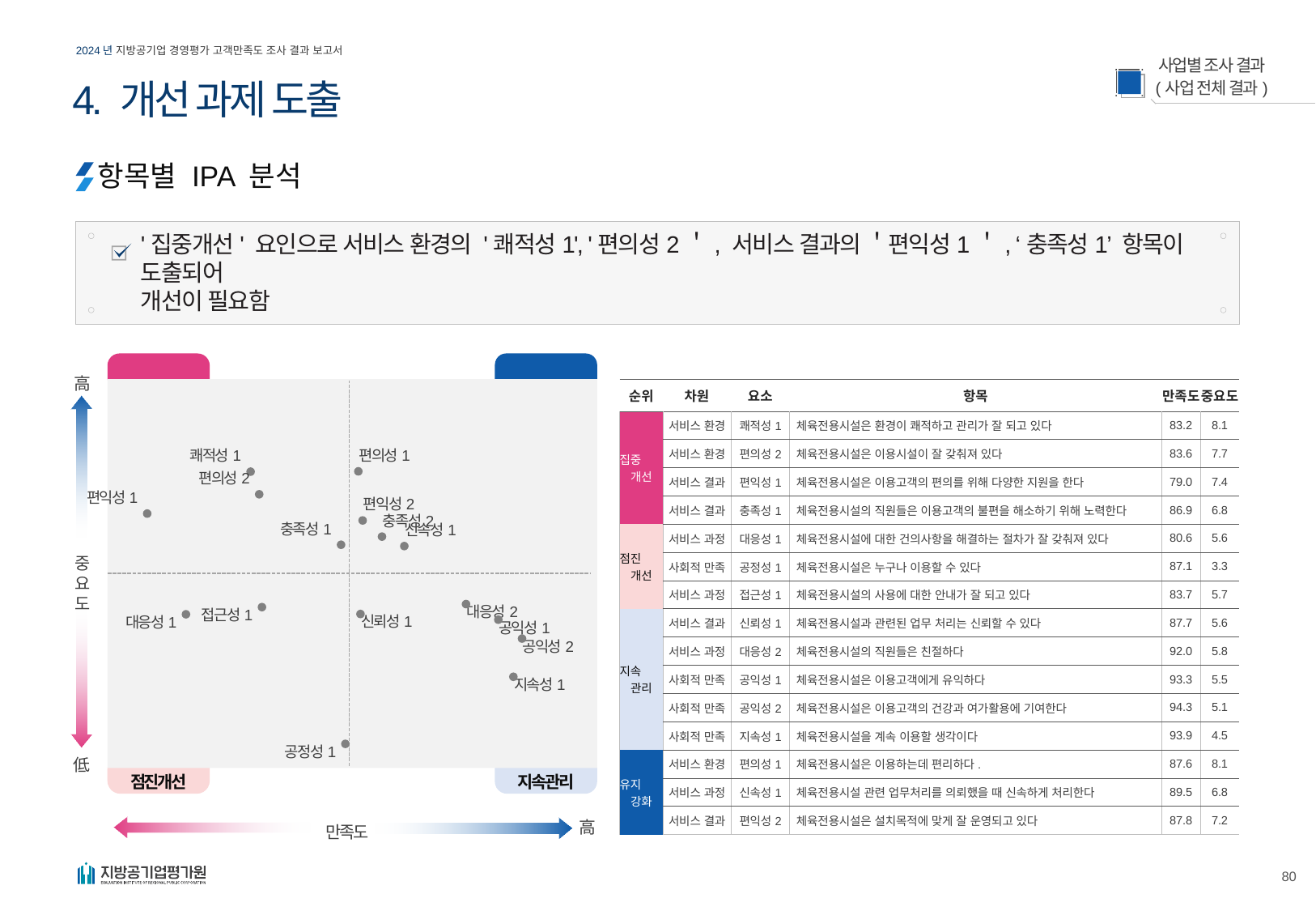

4. 개선 과제 도출
항목별 IPA 분석

'집중개선' 요인으로 서비스 환경의 '쾌적성1', '편의성2＇, 서비스 결과의 ＇편익성1＇, ‘충족성1’ 항목이 도출되어
개선이 필요함

집중개선
유지강화
高

### Chart

| Category |  |
|---|---|

중
요
도

低
점진개선
지속관리
高
만족도

| 순위 | 차원 | 요소 | 항목 | 만족도 | 중요도 |
| --- | --- | --- | --- | --- | --- |
| 집중 개선 | 서비스 환경 | 쾌적성1 | 체육전용시설은 환경이 쾌적하고 관리가 잘 되고 있다 | 83.2 | 8.1 |
|  | 서비스 환경 | 편의성2 | 체육전용시설은 이용시설이 잘 갖춰져 있다 | 83.6 | 7.7 |
|  | 서비스 결과 | 편익성1 | 체육전용시설은 이용고객의 편의를 위해 다양한 지원을 한다 | 79.0 | 7.4 |
|  | 서비스 결과 | 충족성1 | 체육전용시설의 직원들은 이용고객의 불편을 해소하기 위해 노력한다 | 86.9 | 6.8 |
| 점진 개선 | 서비스 과정 | 대응성1 | 체육전용시설에 대한 건의사항을 해결하는 절차가 잘 갖춰져 있다 | 80.6 | 5.6 |
|  | 사회적 만족 | 공정성1 | 체육전용시설은 누구나 이용할 수 있다 | 87.1 | 3.3 |
|  | 서비스 과정 | 접근성1 | 체육전용시설의 사용에 대한 안내가 잘 되고 있다 | 83.7 | 5.7 |
| 지속 관리 | 서비스 결과 | 신뢰성1 | 체육전용시설과 관련된 업무 처리는 신뢰할 수 있다 | 87.7 | 5.6 |
|  | 서비스 과정 | 대응성2 | 체육전용시설의 직원들은 친절하다 | 92.0 | 5.8 |
|  | 사회적 만족 | 공익성1 | 체육전용시설은 이용고객에게 유익하다 | 93.3 | 5.5 |
|  | 사회적 만족 | 공익성2 | 체육전용시설은 이용고객의 건강과 여가활용에 기여한다 | 94.3 | 5.1 |
|  | 사회적 만족 | 지속성1 | 체육전용시설을 계속 이용할 생각이다 | 93.9 | 4.5 |
| 유지 강화 | 서비스 환경 | 편의성1 | 체육전용시설은 이용하는데 편리하다. | 87.6 | 8.1 |
|  | 서비스 과정 | 신속성1 | 체육전용시설 관련 업무처리를 의뢰했을 때 신속하게 처리한다 | 89.5 | 6.8 |
|  | 서비스 결과 | 편익성2 | 체육전용시설은 설치목적에 맞게 잘 운영되고 있다 | 87.8 | 7.2 |
편의성1
쾌적성1
편의성2

편익성1
편익성2

충족성2

충족성1
신속성1

대응성2
접근성1

신뢰성1
대응성1

공익성1

공익성2

지속성1

공정성1